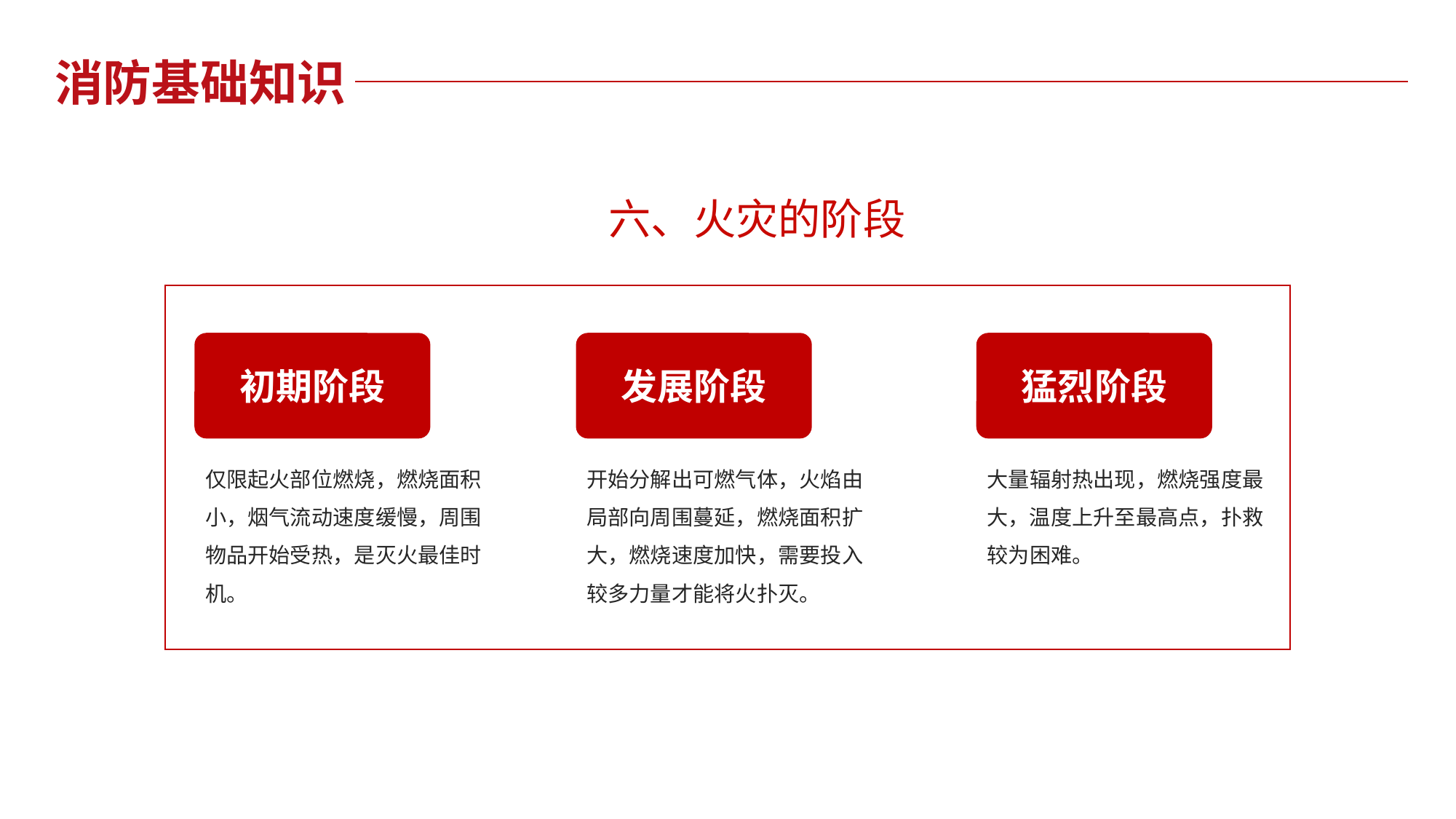

消防基础知识
六、火灾的阶段

初期阶段
发展阶段
猛烈阶段
仅限起火部位燃烧，燃烧面积小，烟气流动速度缓慢，周围物品开始受热，是灭火最佳时机。
开始分解出可燃气体，火焰由局部向周围蔓延，燃烧面积扩大，燃烧速度加快，需要投入较多力量才能将火扑灭。
大量辐射热出现，燃烧强度最大，温度上升至最高点，扑救较为困难。